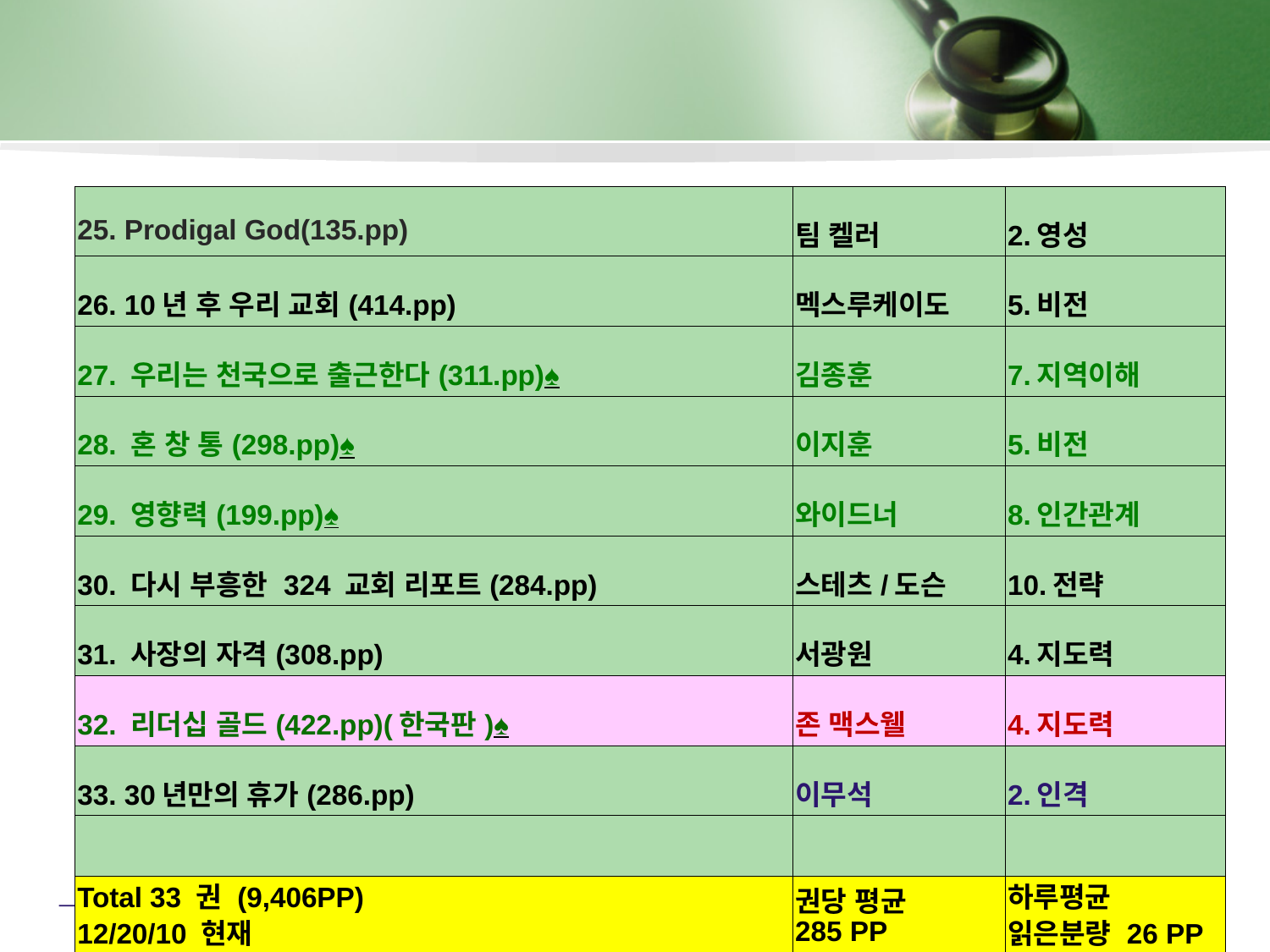

| 25. Prodigal God(135.pp) | 팀 켈러 | 2.영성 |
| --- | --- | --- |
| 26. 10년 후 우리 교회(414.pp) | 멕스루케이도 | 5.비전 |
| 27. 우리는 천국으로 출근한다(311.pp)♠ | 김종훈 | 7.지역이해 |
| 28. 혼 창 통(298.pp)♠ | 이지훈 | 5.비전 |
| 29. 영향력(199.pp)♠ | 와이드너 | 8.인간관계 |
| 30. 다시 부흥한 324 교회 리포트(284.pp) | 스테츠/도슨 | 10.전략 |
| 31. 사장의 자격(308.pp) | 서광원 | 4.지도력 |
| 32. 리더십 골드(422.pp)(한국판)♠ | 존 맥스웰 | 4.지도력 |
| 33. 30년만의 휴가(286.pp) | 이무석 | 2.인격 |
|  |  |  |
| Total 33 권 (9,406PP) 12/20/10 현재 | 권당 평균 285 PP | 하루평균 읽은분량 26 PP |